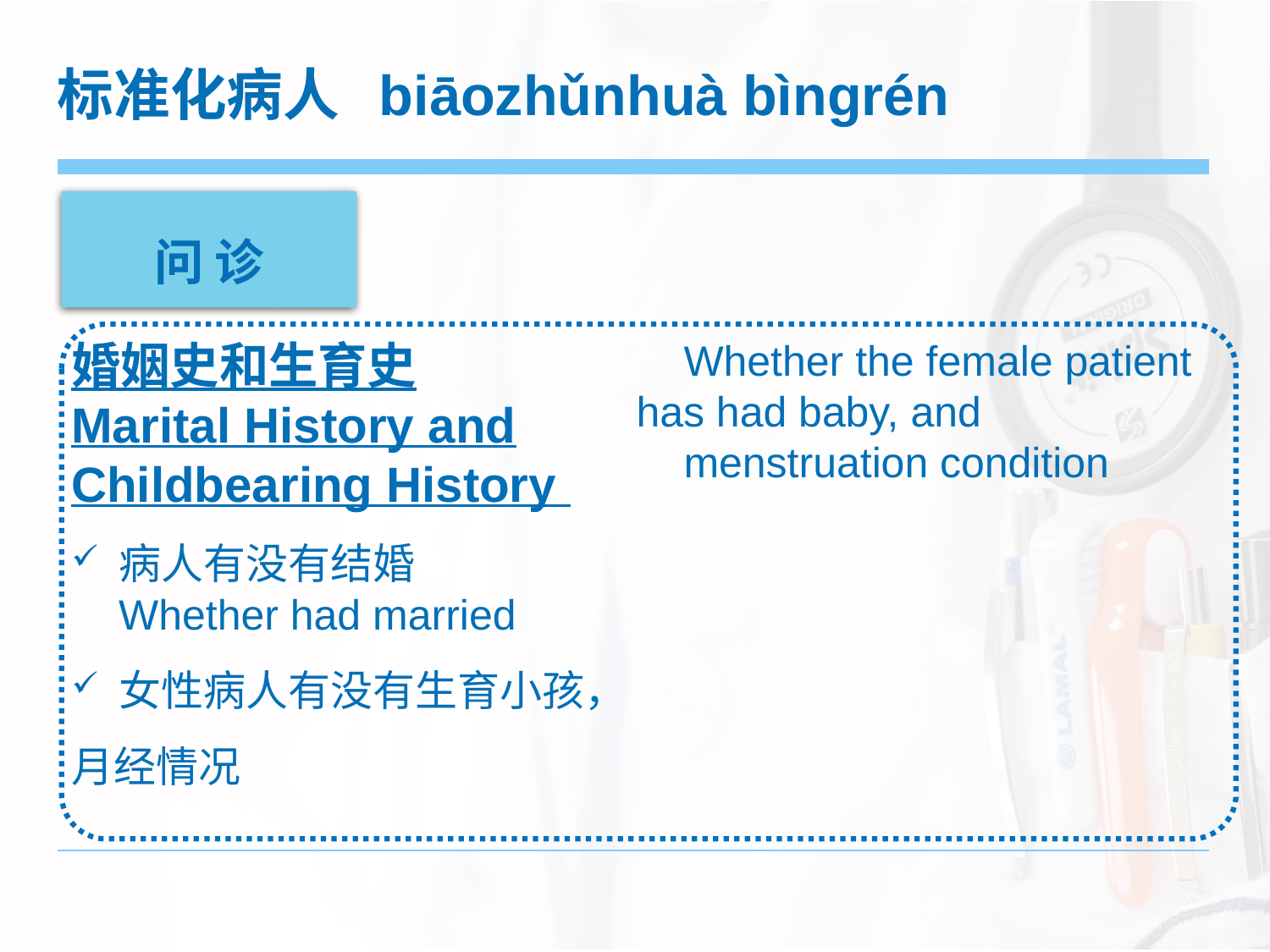

标准化病人  biāozhǔnhuà bìngrén
问 诊
婚姻史和生育史
Marital History and Childbearing History
 病人有没有结婚
    Whether had married
 女性病人有没有生育小孩，月经情况
    Whether the female patient has had baby, and
    menstruation condition